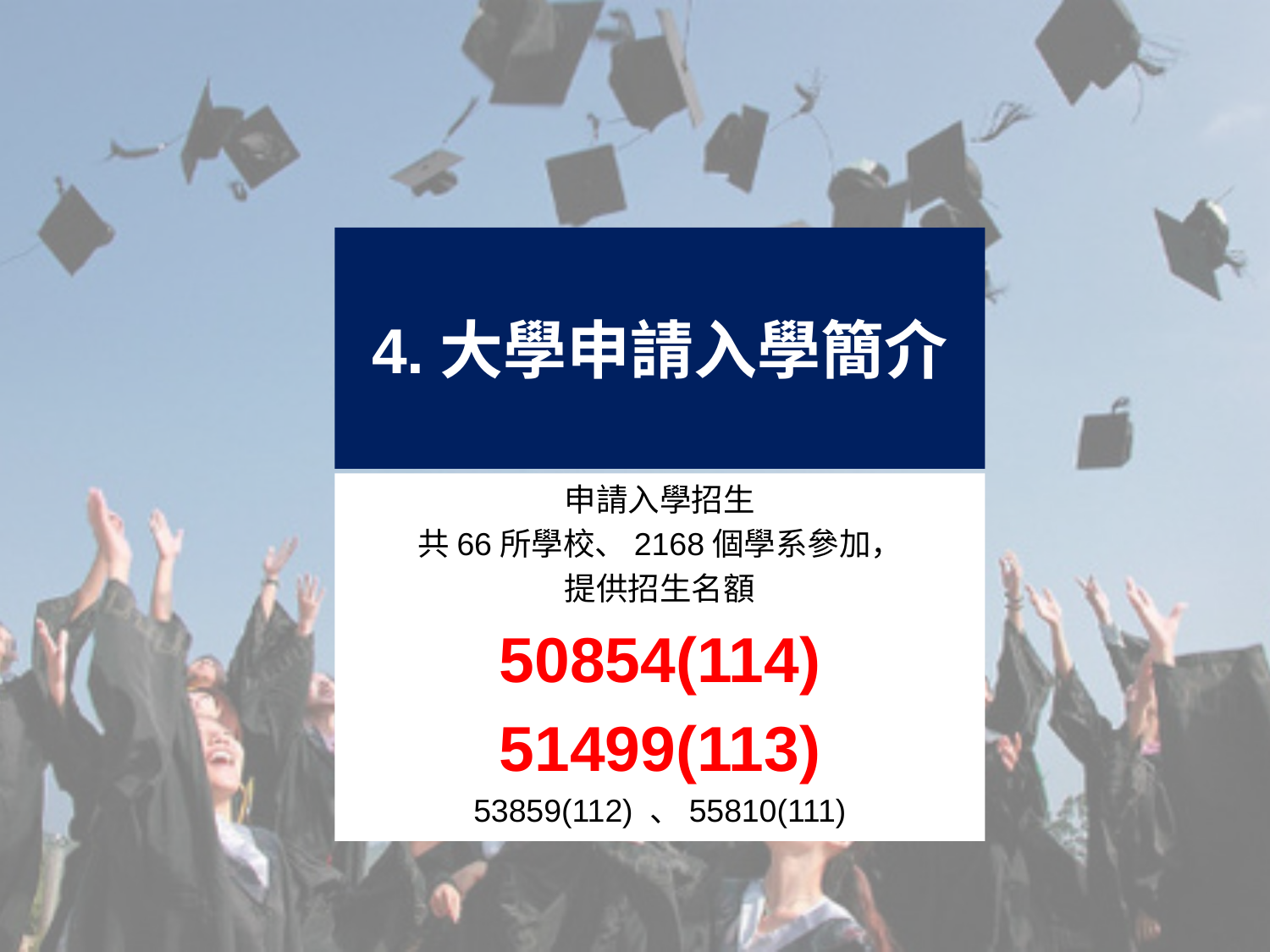

4.大學申請入學簡介

申請入學招生
共66所學校、2168個學系參加，
提供招生名額
50854(114)
51499(113)
53859(112) 、55810(111)